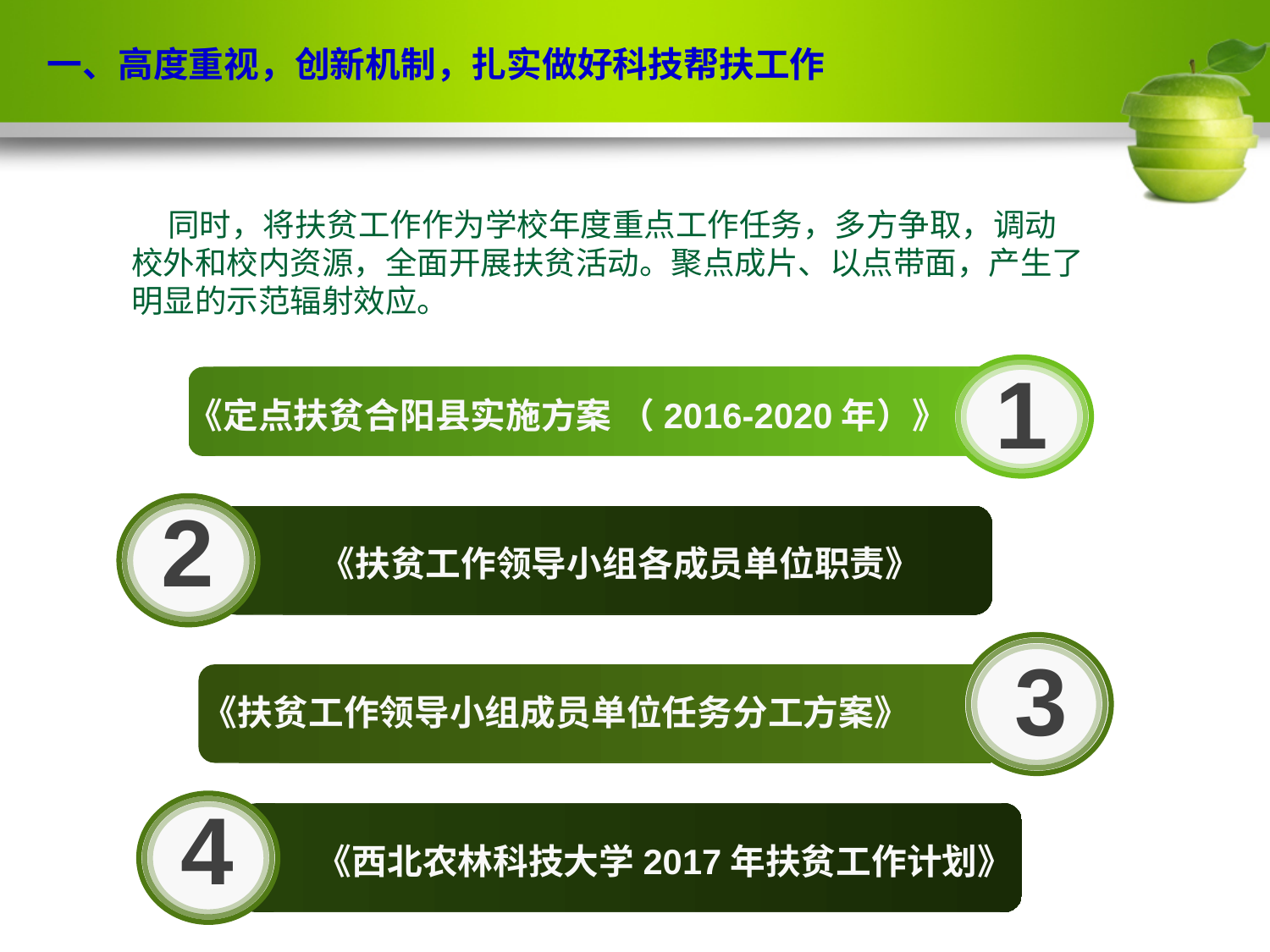

一、高度重视，创新机制，扎实做好科技帮扶工作

    同时，将扶贫工作作为学校年度重点工作任务，多方争取，调动校外和校内资源，全面开展扶贫活动。聚点成片、以点带面，产生了明显的示范辐射效应。

1

《定点扶贫合阳县实施方案 （2016-2020年）》

2

《扶贫工作领导小组各成员单位职责》

3
《扶贫工作领导小组成员单位任务分工方案》
4

《西北农林科技大学2017年扶贫工作计划》